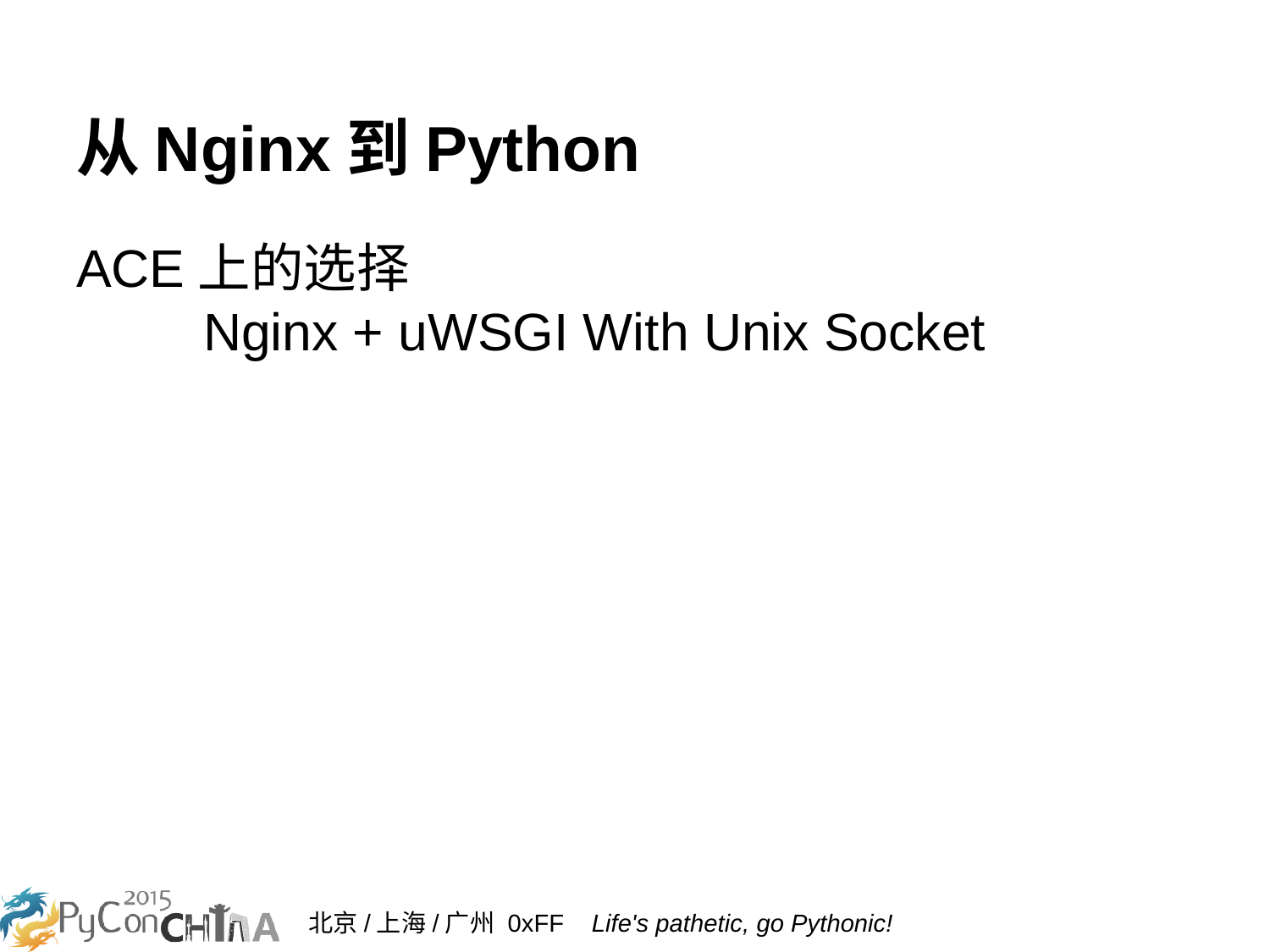

# 从Nginx到Python
ACE上的选择
	Nginx + uWSGI With Unix Socket